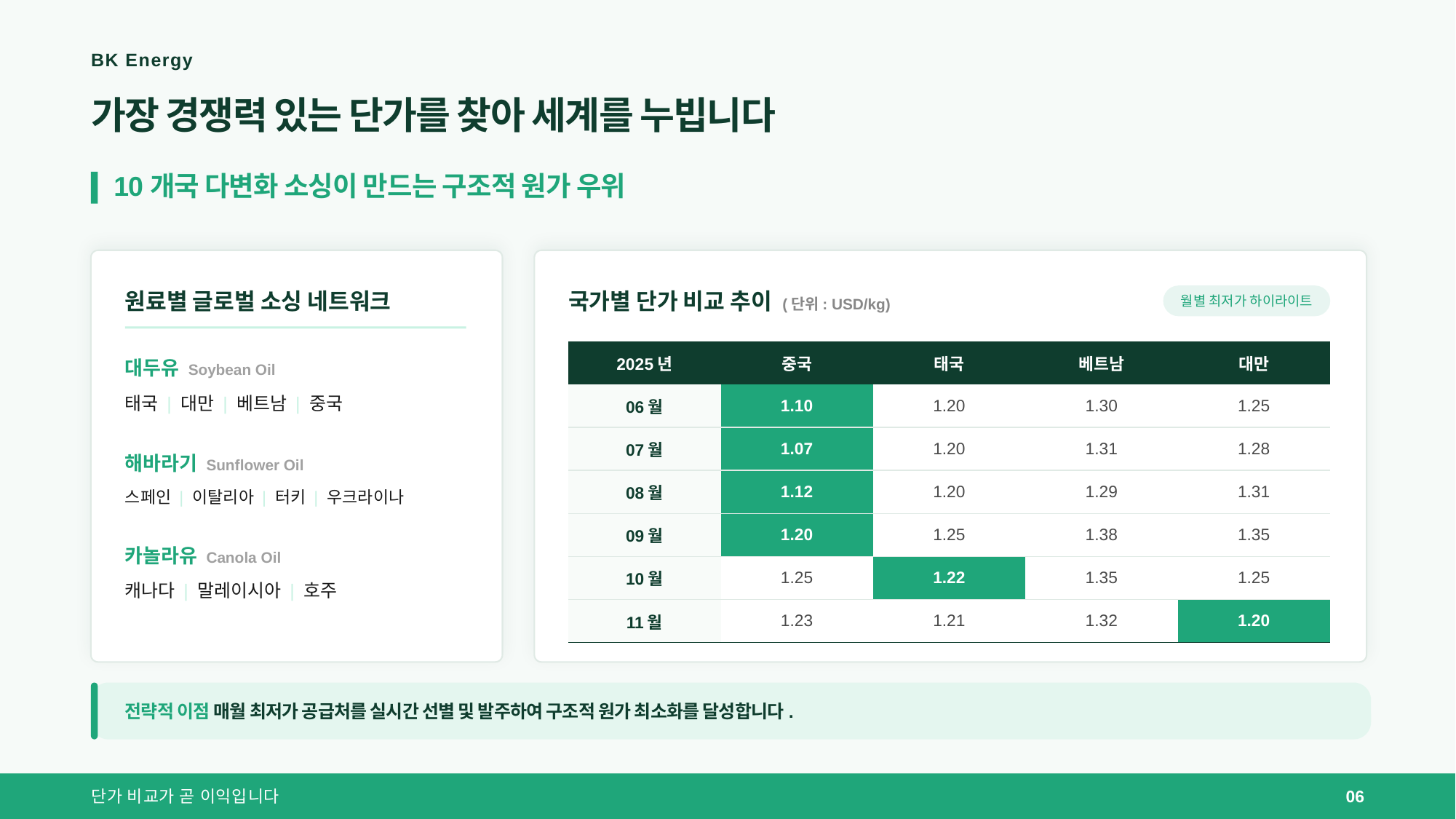

BK Energy
가장 경쟁력 있는 단가를 찾아 세계를 누빕니다
10개국 다변화 소싱이 만드는 구조적 원가 우위

원료별 글로벌 소싱 네트워크
국가별 단가 비교 추이 (단위: USD/kg)

월별 최저가 하이라이트

| 2025년 | 중국 | 태국 | 베트남 | 대만 |
| --- | --- | --- | --- | --- |
| 06월 | 1.10 | 1.20 | 1.30 | 1.25 |
| 07월 | 1.07 | 1.20 | 1.31 | 1.28 |
| 08월 | 1.12 | 1.20 | 1.29 | 1.31 |
| 09월 | 1.20 | 1.25 | 1.38 | 1.35 |
| 10월 | 1.25 | 1.22 | 1.35 | 1.25 |
| 11월 | 1.23 | 1.21 | 1.32 | 1.20 |
대두유 Soybean Oil
태국 | 대만 | 베트남 | 중국
해바라기 Sunflower Oil
스페인 | 이탈리아 | 터키 | 우크라이나
카놀라유 Canola Oil
캐나다 | 말레이시아 | 호주

전략적 이점 매월 최저가 공급처를 실시간 선별 및 발주하여 구조적 원가 최소화를 달성합니다.

단가 비교가 곧 이익입니다
06